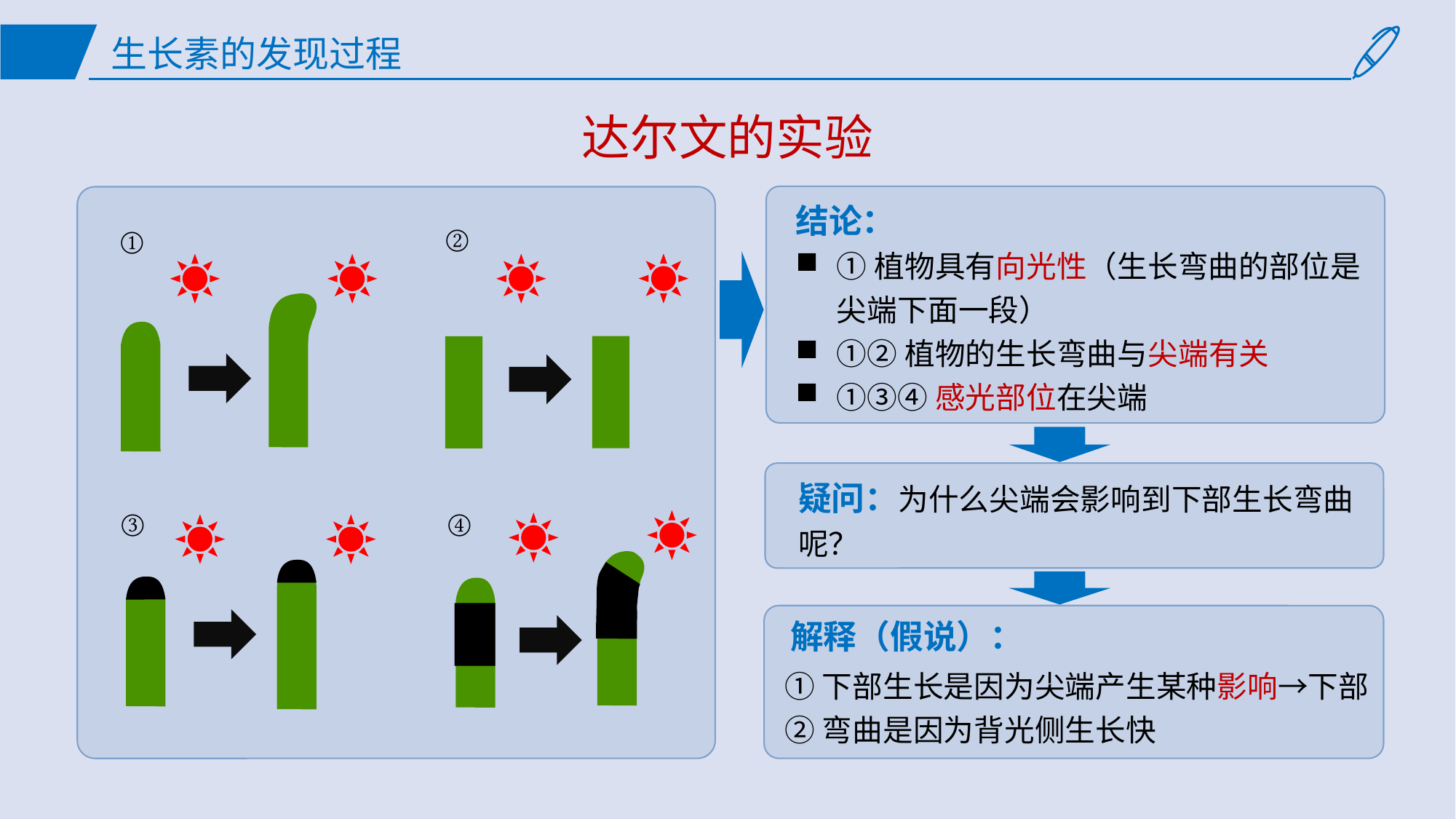

# 生长素的发现过程
达尔文的实验

结论：
①植物具有向光性（生长弯曲的部位是尖端下面一段）
①②植物的生长弯曲与尖端有关
①③④感光部位在尖端
②
①

疑问：为什么尖端会影响到下部生长弯曲呢？
④
③

解释（假说）：

①下部生长是因为尖端产生某种影响→下部
②弯曲是因为背光侧生长快